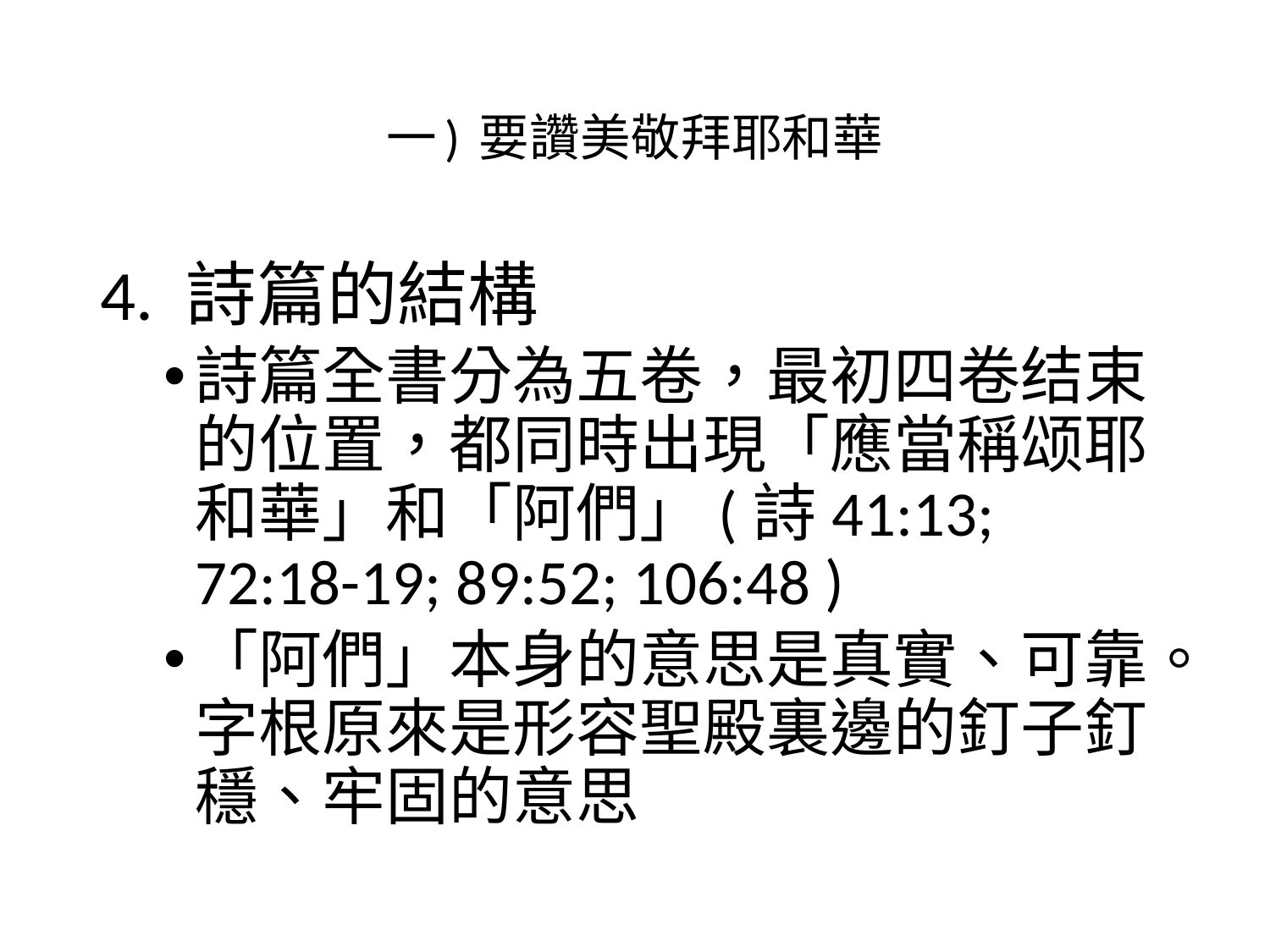

# 一) 要讚美敬拜耶和華
4. 詩篇的結構
詩篇全書分為五卷，最初四卷结束的位置，都同時出現「應當稱颂耶和華」和「阿們」(詩41:13; 72:18-19; 89:52; 106:48 )
「阿們」本身的意思是真實、可靠。字根原來是形容聖殿裏邊的釘子釘穩、牢固的意思